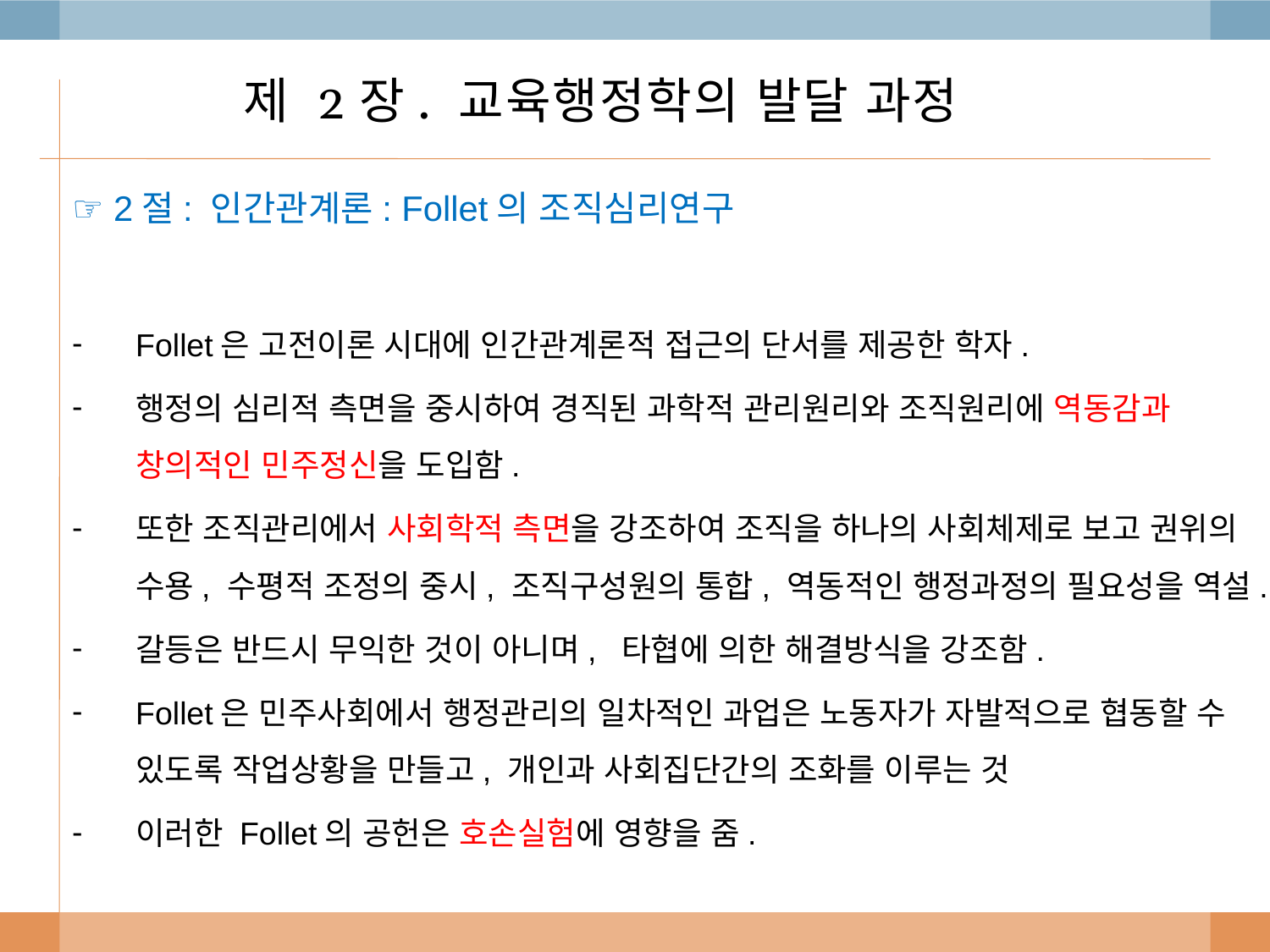

# 제 2장. 교육행정학의 발달 과정
☞ 2절: 인간관계론: Follet의 조직심리연구

Follet은 고전이론 시대에 인간관계론적 접근의 단서를 제공한 학자.
행정의 심리적 측면을 중시하여 경직된 과학적 관리원리와 조직원리에 역동감과 창의적인 민주정신을 도입함.
또한 조직관리에서 사회학적 측면을 강조하여 조직을 하나의 사회체제로 보고 권위의 수용, 수평적 조정의 중시, 조직구성원의 통합, 역동적인 행정과정의 필요성을 역설.
갈등은 반드시 무익한 것이 아니며,  타협에 의한 해결방식을 강조함.
Follet은 민주사회에서 행정관리의 일차적인 과업은 노동자가 자발적으로 협동할 수 있도록 작업상황을 만들고, 개인과 사회집단간의 조화를 이루는 것
이러한 Follet의 공헌은 호손실험에 영향을 줌.